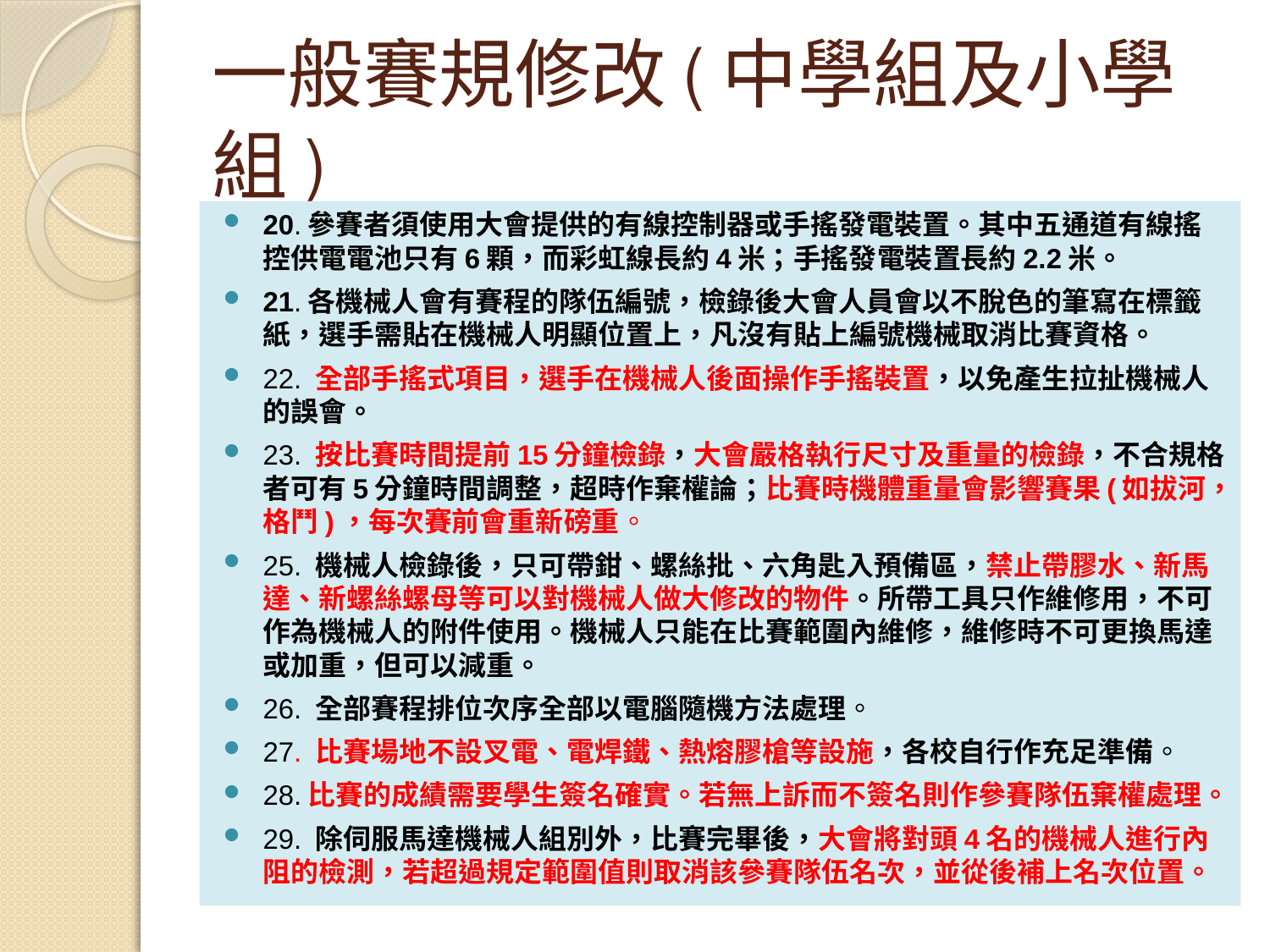

# 一般賽規修改(中學組及小學組)
20.參賽者須使用大會提供的有線控制器或手搖發電裝置。其中五通道有線搖控供電電池只有6顆，而彩虹線長約4米；手搖發電裝置長約2.2米。
21.各機械人會有賽程的隊伍編號，檢錄後大會人員會以不脫色的筆寫在標籤紙，選手需貼在機械人明顯位置上，凡沒有貼上編號機械取消比賽資格。
22. 全部手搖式項目，選手在機械人後面操作手搖裝置，以免產生拉扯機械人的誤會。
23. 按比賽時間提前15分鐘檢錄，大會嚴格執行尺寸及重量的檢錄，不合規格者可有5分鐘時間調整，超時作棄權論；比賽時機體重量會影響賽果(如拔河，格鬥)，每次賽前會重新磅重。
25. 機械人檢錄後，只可帶鉗、螺絲批、六角匙入預備區，禁止帶膠水、新馬達、新螺絲螺母等可以對機械人做大修改的物件。所帶工具只作維修用，不可作為機械人的附件使用。機械人只能在比賽範圍內維修，維修時不可更換馬達或加重，但可以減重。
26. 全部賽程排位次序全部以電腦隨機方法處理。
27. 比賽場地不設叉電、電焊鐵、熱熔膠槍等設施，各校自行作充足準備。
28.比賽的成績需要學生簽名確實。若無上訴而不簽名則作參賽隊伍棄權處理。
29. 除伺服馬達機械人組別外，比賽完畢後，大會將對頭4名的機械人進行內阻的檢測，若超過規定範圍值則取消該參賽隊伍名次，並從後補上名次位置。